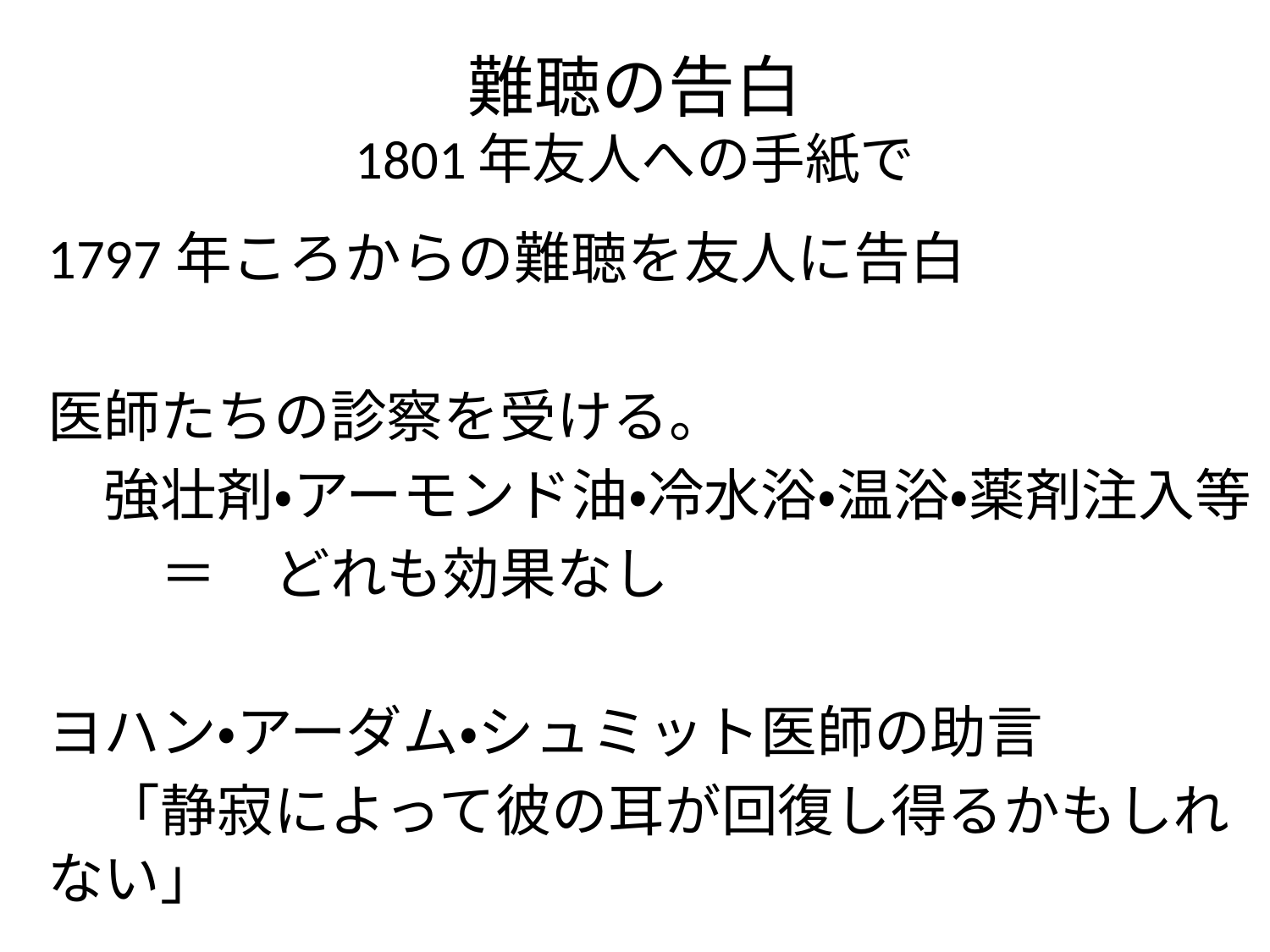

# 難聴の告白 1801年友人への手紙で
1797年ころからの難聴を友人に告白

医師たちの診察を受ける。
　強壮剤・アーモンド油・冷水浴・温浴・薬剤注入等
　　＝　どれも効果なし

ヨハン・アーダム・シュミット医師の助言
　「静寂によって彼の耳が回復し得るかもしれない」